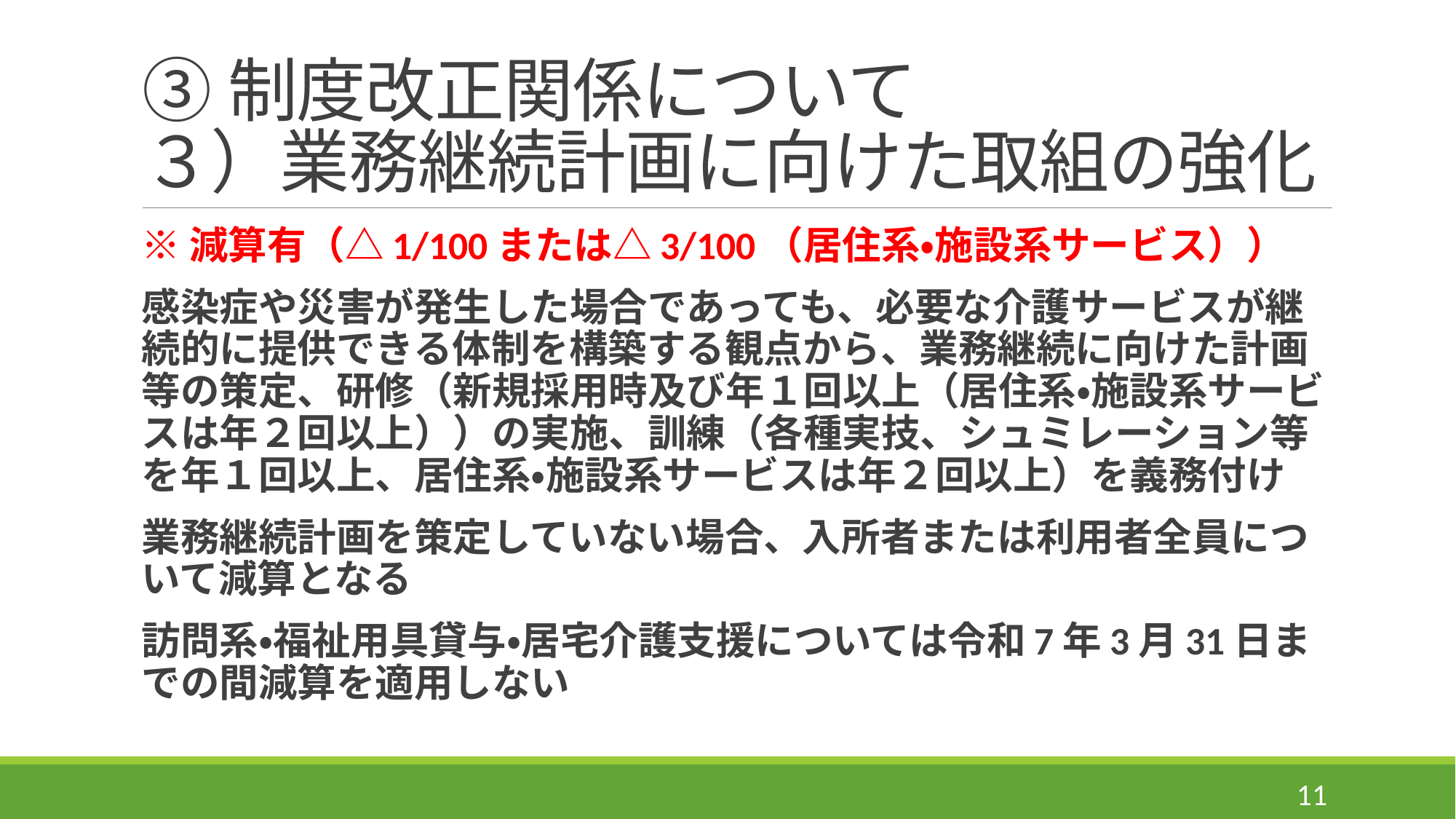

# ③制度改正関係について ３）業務継続計画に向けた取組の強化
※減算有（△1/100または△3/100（居住系・施設系サービス））
感染症や災害が発生した場合であっても、必要な介護サービスが継続的に提供できる体制を構築する観点から、業務継続に向けた計画等の策定、研修（新規採用時及び年１回以上（居住系・施設系サービスは年２回以上））の実施、訓練（各種実技、シュミレーション等を年１回以上、居住系・施設系サービスは年２回以上）を義務付け
業務継続計画を策定していない場合、入所者または利用者全員について減算となる
訪問系・福祉用具貸与・居宅介護支援については令和7年3月31日までの間減算を適用しない

11